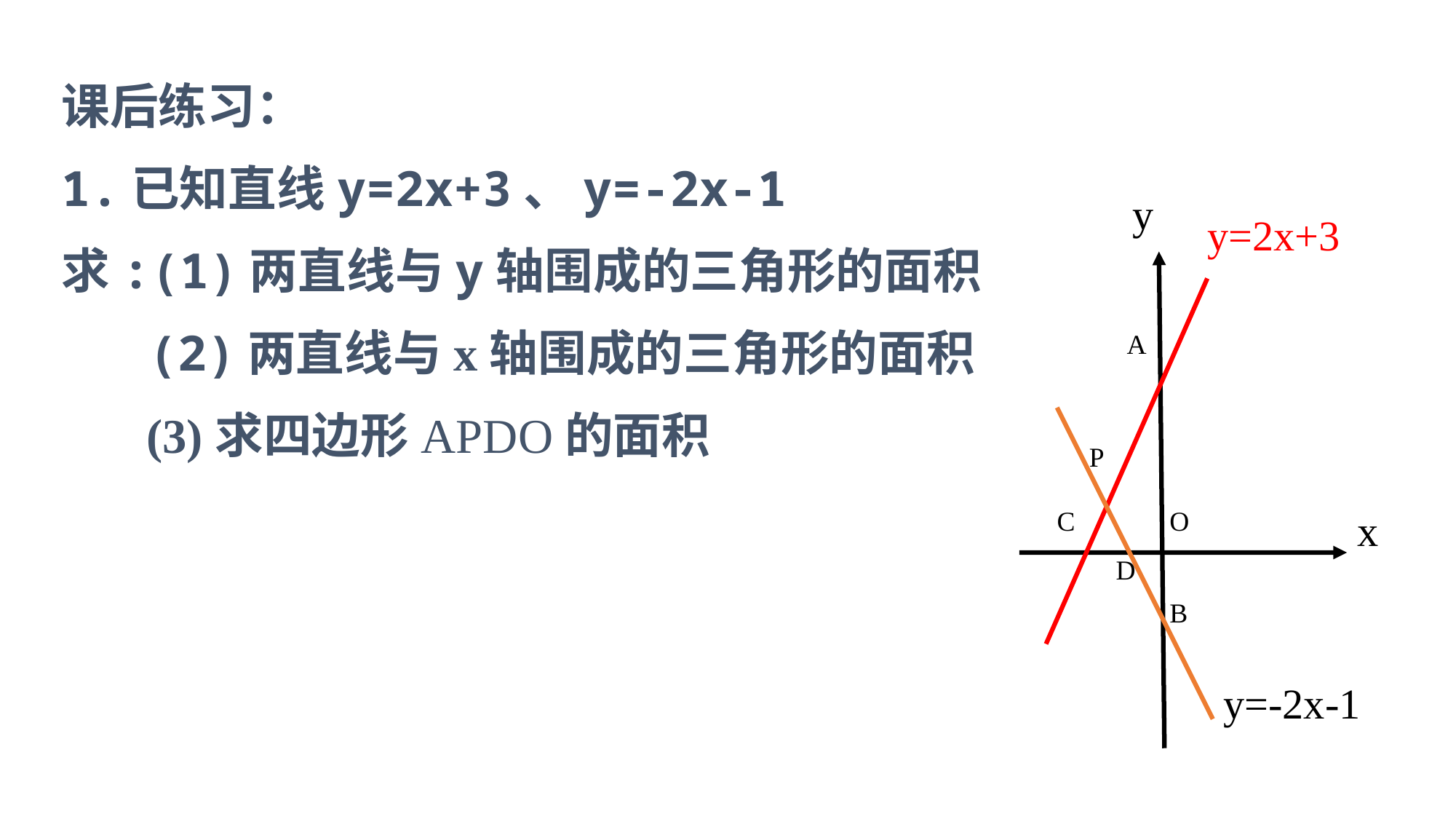

课后练习：
1.已知直线y=2x+3、y=-2x-1
求:(1)两直线与y轴围成的三角形的面积
   (2)两直线与x轴围成的三角形的面积
       (3)求四边形APDO的面积

y
y=2x+3

A

P
C
O
x
D

B
y=-2x-1